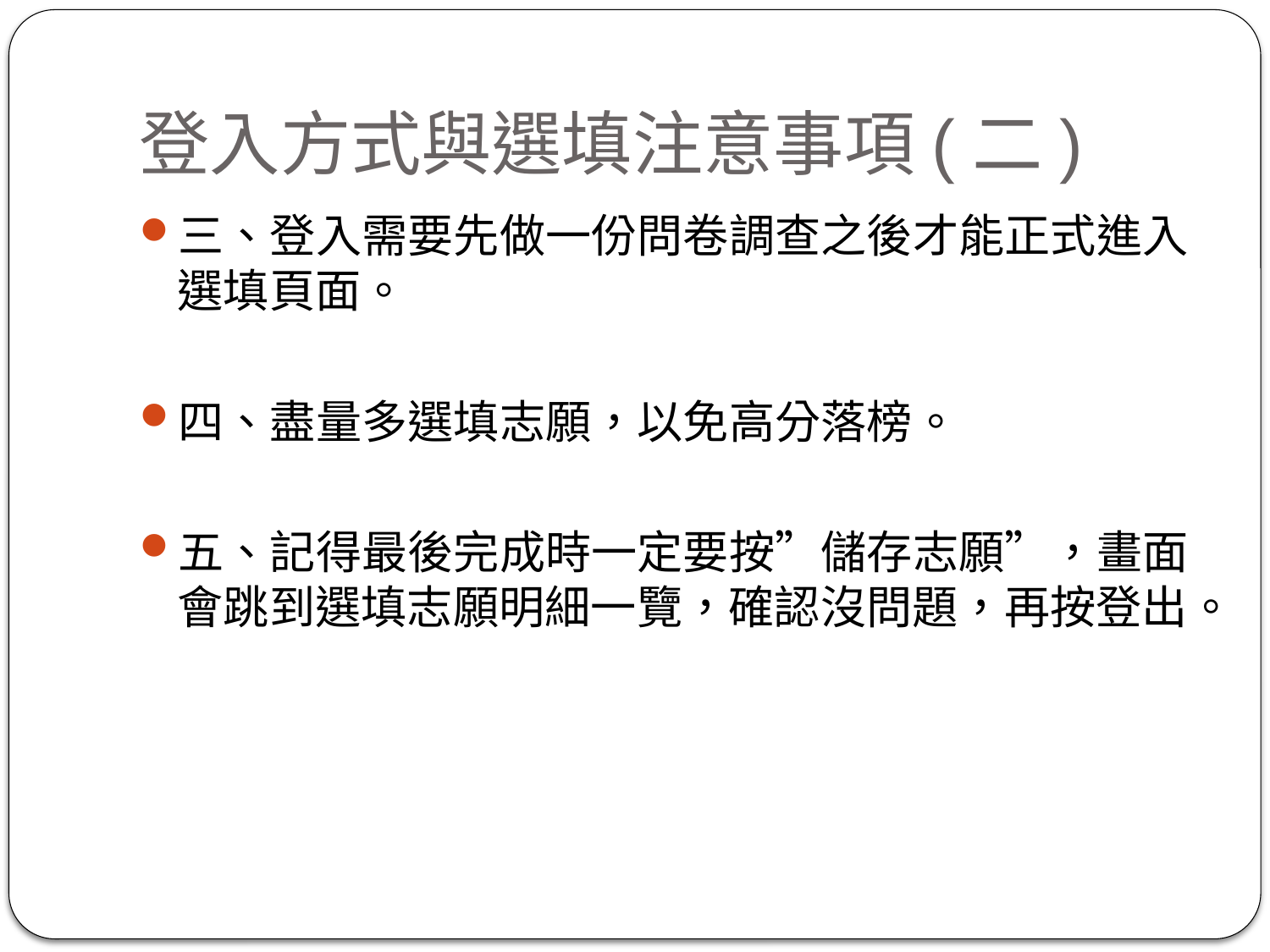

# 登入方式與選填注意事項(二)
三、登入需要先做一份問卷調查之後才能正式進入選填頁面。

四、盡量多選填志願，以免高分落榜。

五、記得最後完成時一定要按”儲存志願”，畫面會跳到選填志願明細一覽，確認沒問題，再按登出。